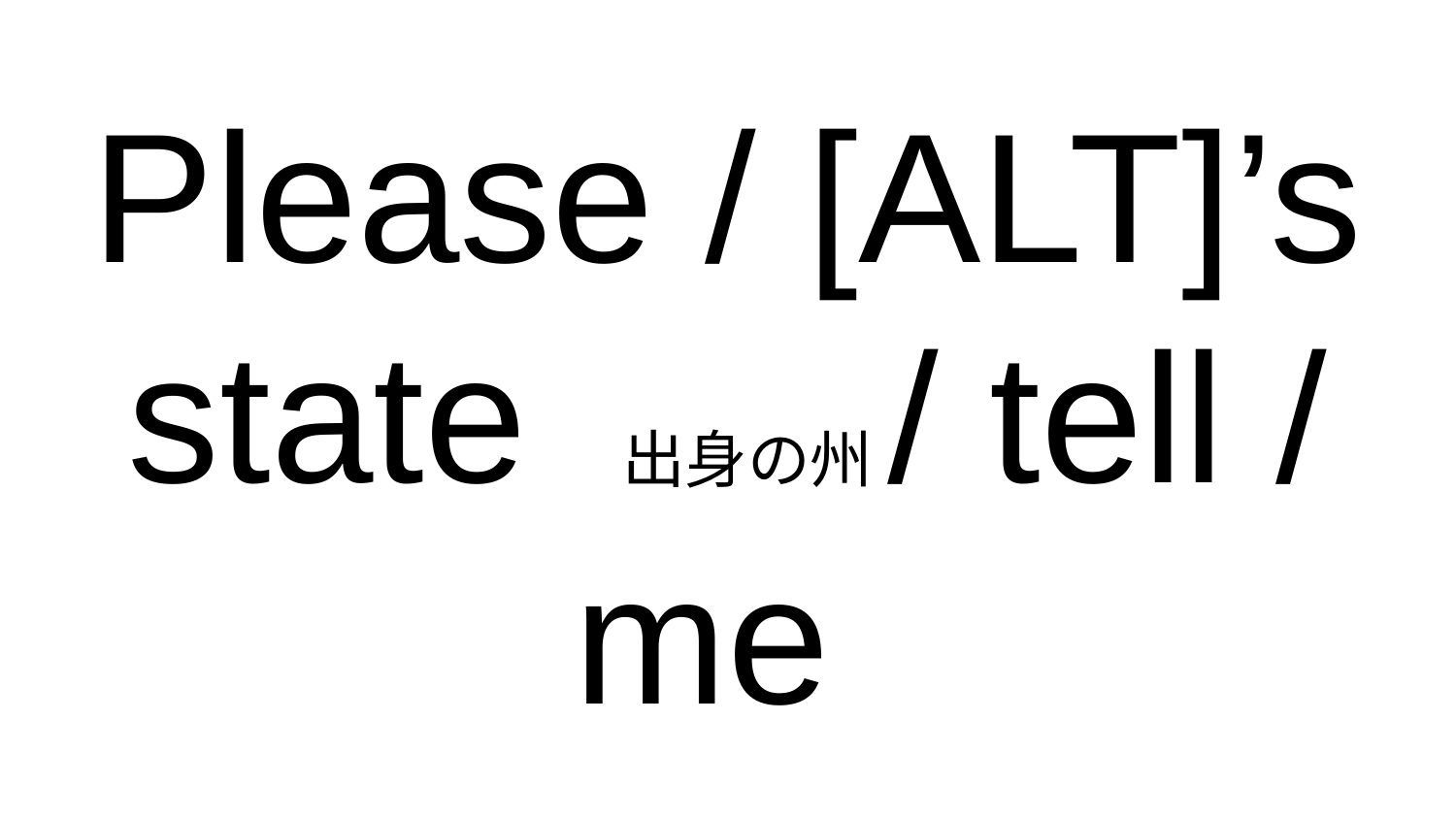

# Please / [ALT]’s state 出身の州/ tell / me